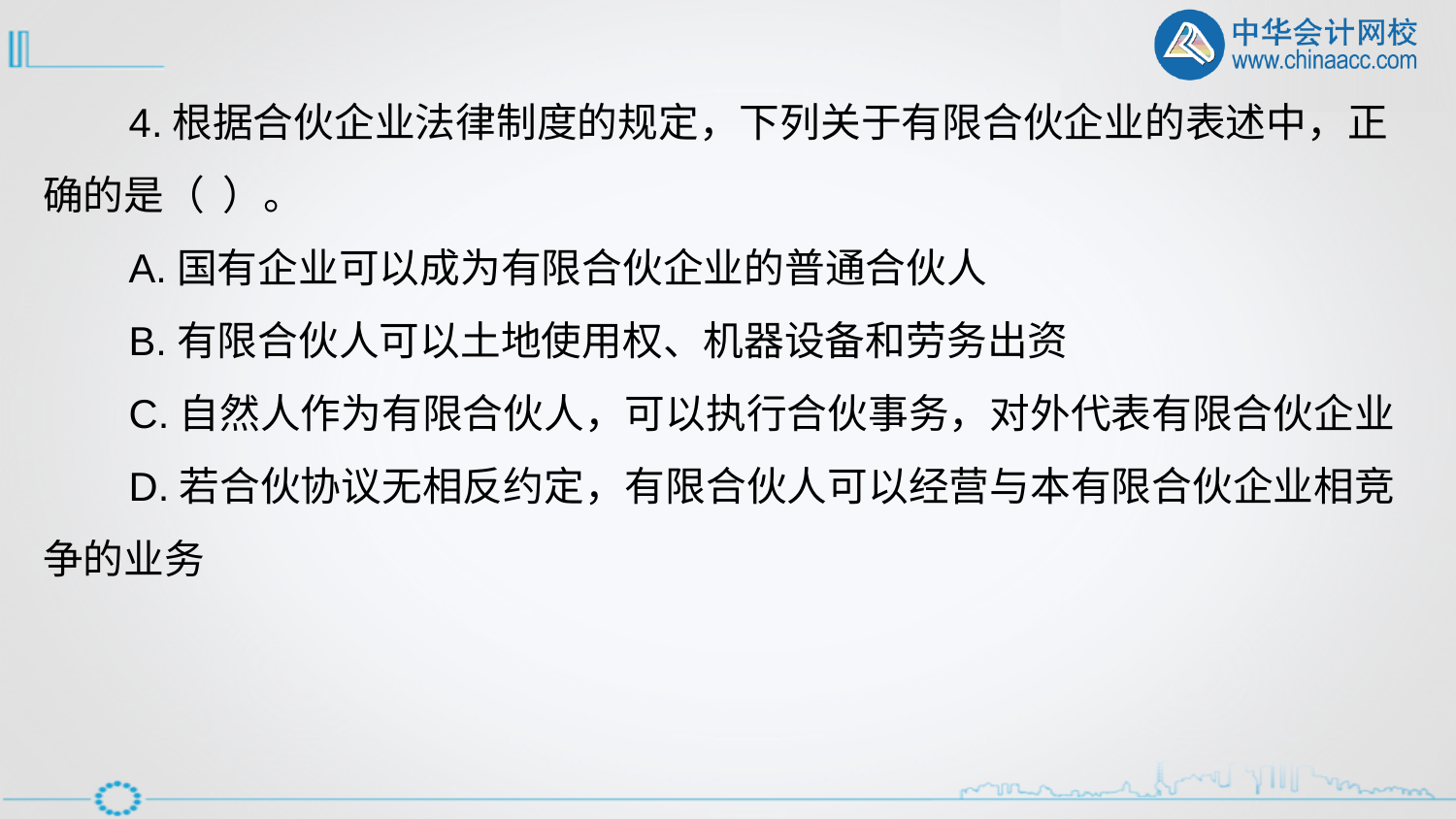

4.根据合伙企业法律制度的规定，下列关于有限合伙企业的表述中，正确的是（  ）。
A.国有企业可以成为有限合伙企业的普通合伙人
B.有限合伙人可以土地使用权、机器设备和劳务出资
C.自然人作为有限合伙人，可以执行合伙事务，对外代表有限合伙企业
D.若合伙协议无相反约定，有限合伙人可以经营与本有限合伙企业相竞争的业务